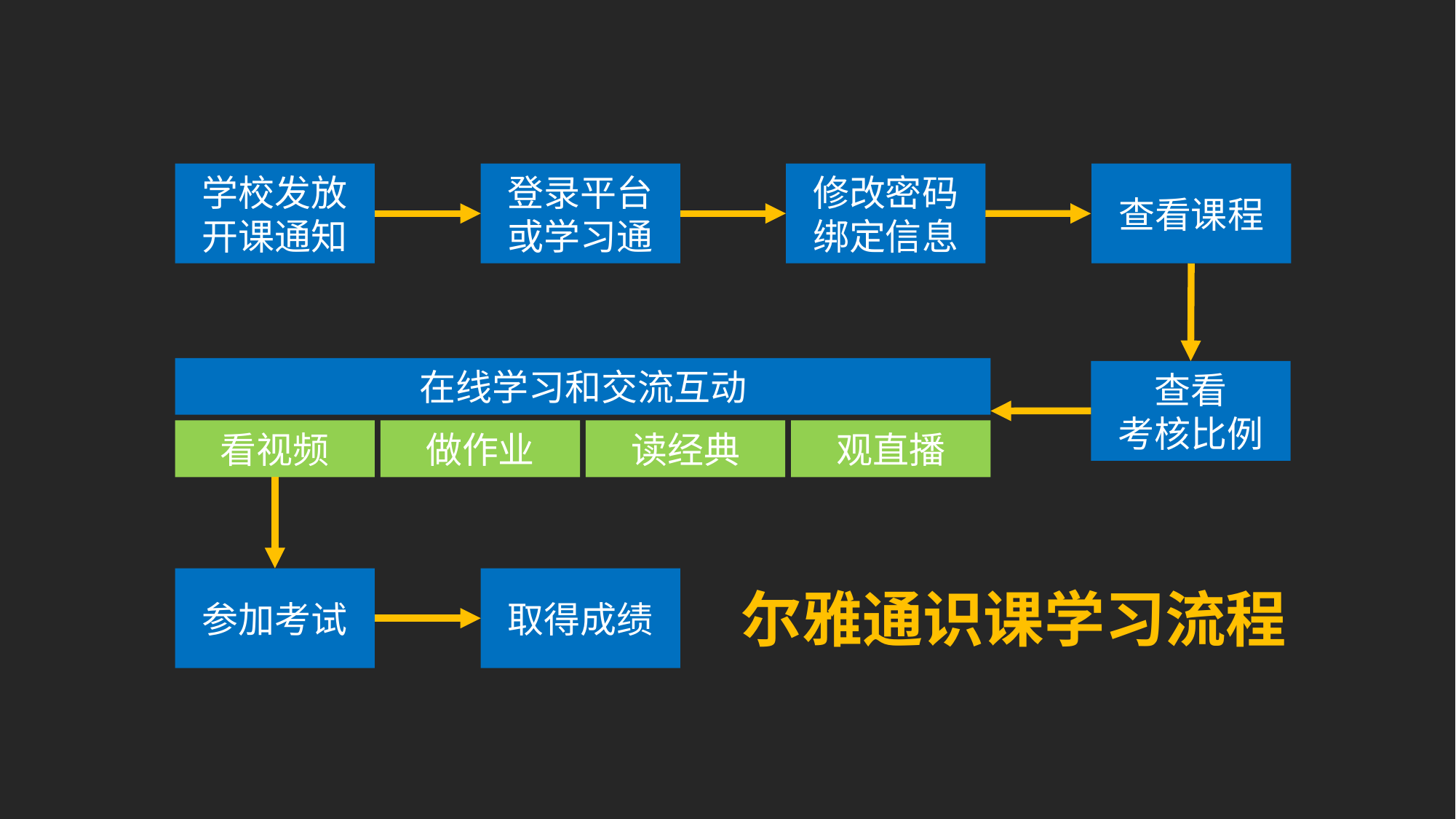

学校发放
开课通知
登录平台
或学习通
修改密码
绑定信息
查看课程
在线学习和交流互动
查看
考核比例
看视频
做作业
读经典
观直播
参加考试
取得成绩
尔雅通识课学习流程